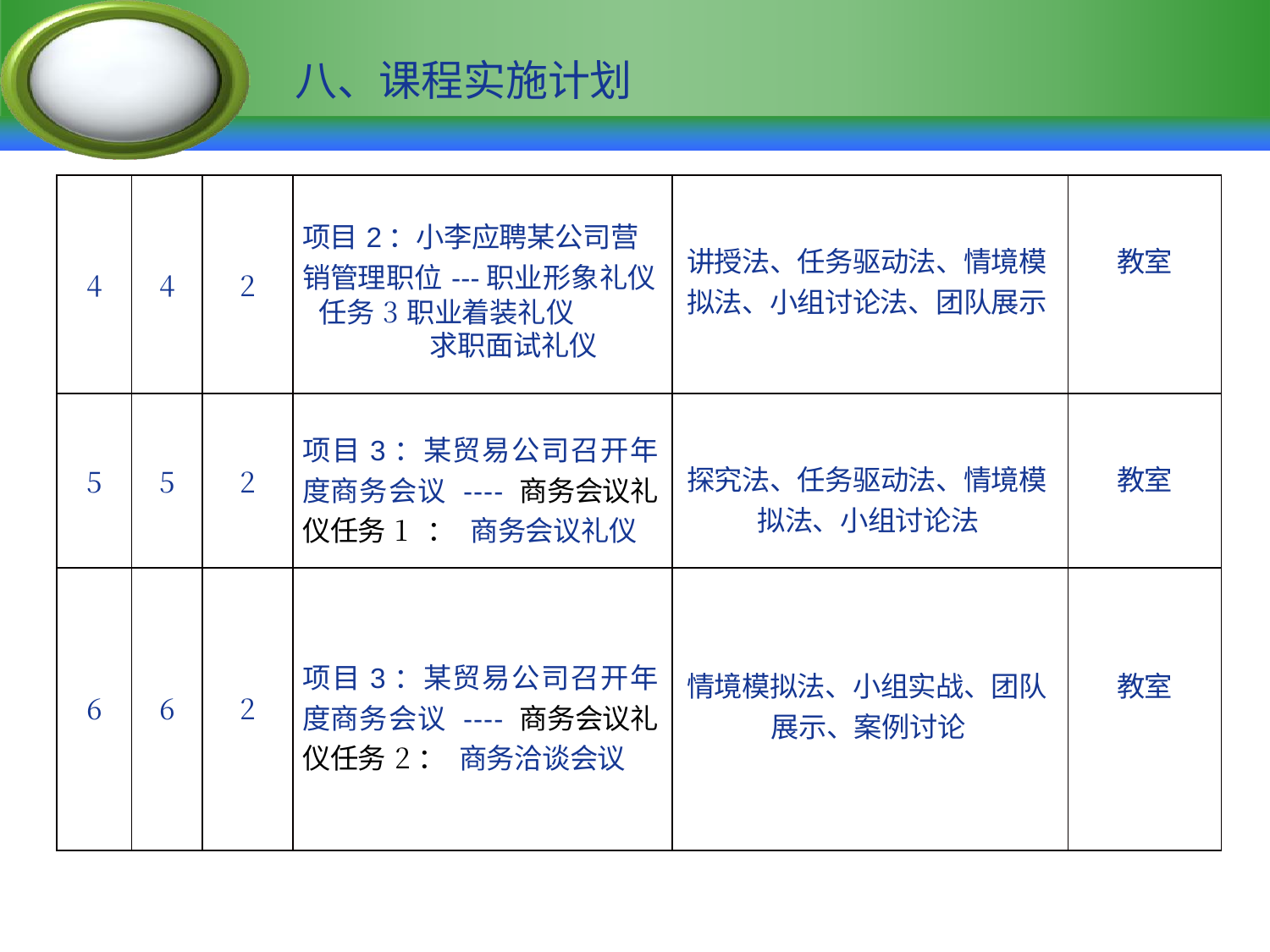

# 八、课程实施计划
| 4 | 4 | 2 | 项目2：小李应聘某公司营销管理职位---职业形象礼仪 任务3职业着装礼仪 求职面试礼仪 | 讲授法、任务驱动法、情境模拟法、小组讨论法、团队展示 | 教室 |
| --- | --- | --- | --- | --- | --- |
| 5 | 5 | 2 | 项目3：某贸易公司召开年度商务会议 ---- 商务会议礼仪任务1 ： 商务会议礼仪 | 探究法、任务驱动法、情境模拟法、小组讨论法 | 教室 |
| 6 | 6 | 2 | 项目3：某贸易公司召开年度商务会议 ---- 商务会议礼仪任务2： 商务洽谈会议 | 情境模拟法、小组实战、团队展示、案例讨论 | 教室 |